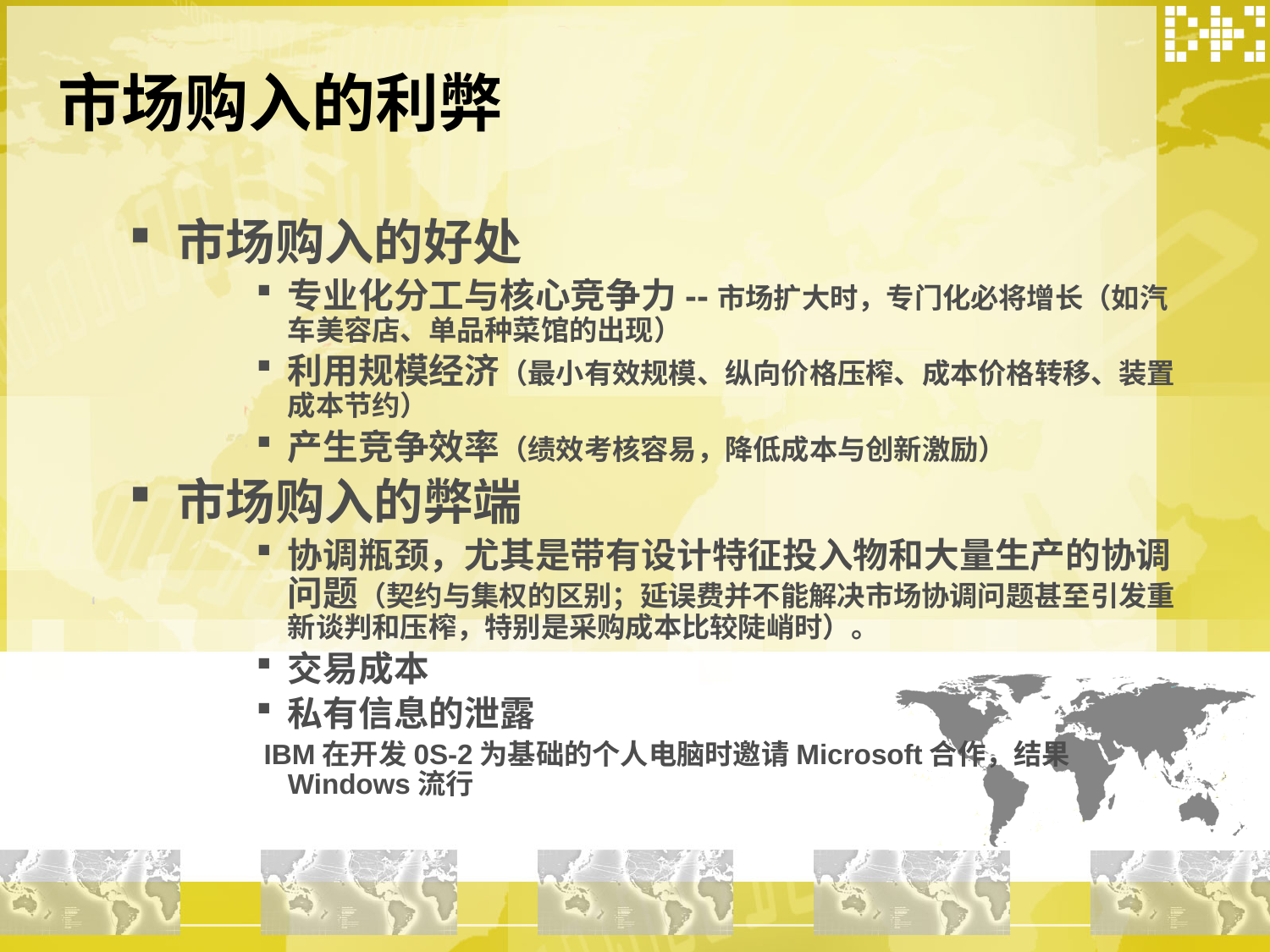

# 市场购入的利弊
市场购入的好处
专业化分工与核心竞争力--市场扩大时，专门化必将增长（如汽车美容店、单品种菜馆的出现）
利用规模经济（最小有效规模、纵向价格压榨、成本价格转移、装置成本节约）
产生竞争效率（绩效考核容易，降低成本与创新激励）
市场购入的弊端
协调瓶颈，尤其是带有设计特征投入物和大量生产的协调问题（契约与集权的区别；延误费并不能解决市场协调问题甚至引发重新谈判和压榨，特别是采购成本比较陡峭时）。
交易成本
私有信息的泄露
 IBM在开发0S-2为基础的个人电脑时邀请Microsoft合作，结果Windows流行

79